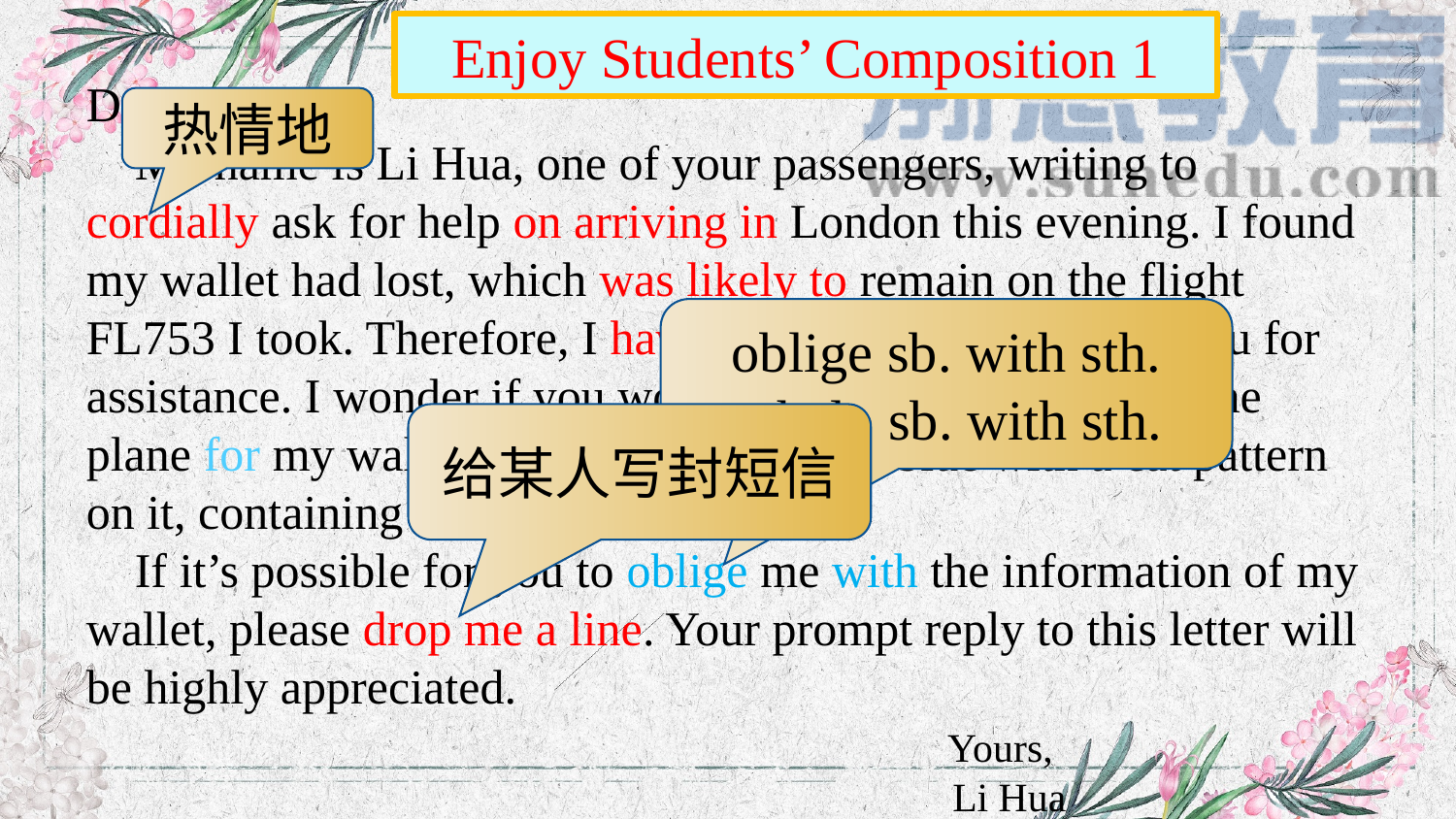

Enjoy Students’ Composition 1
Dear leader,
    My name is Li Hua, one of your passengers, writing to cordially ask for help on arriving in London this evening. I found my wallet had lost, which was likely to remain on the flight FL753 I took. Therefore, I have no choice but to turn to you for assistance. I wonder if you would be so kind as to search the plane for my wallet. The leather wallet is blue with a cat pattern on it, containing some money.
    If it’s possible for you to oblige me with the information of my wallet, please drop me a line. Your prompt reply to this letter will be highly appreciated.
                                                                       Yours,
                                                                                     Li Hua
热情地

oblige sb. with sth.
= help sb. with sth.

给某人写封短信